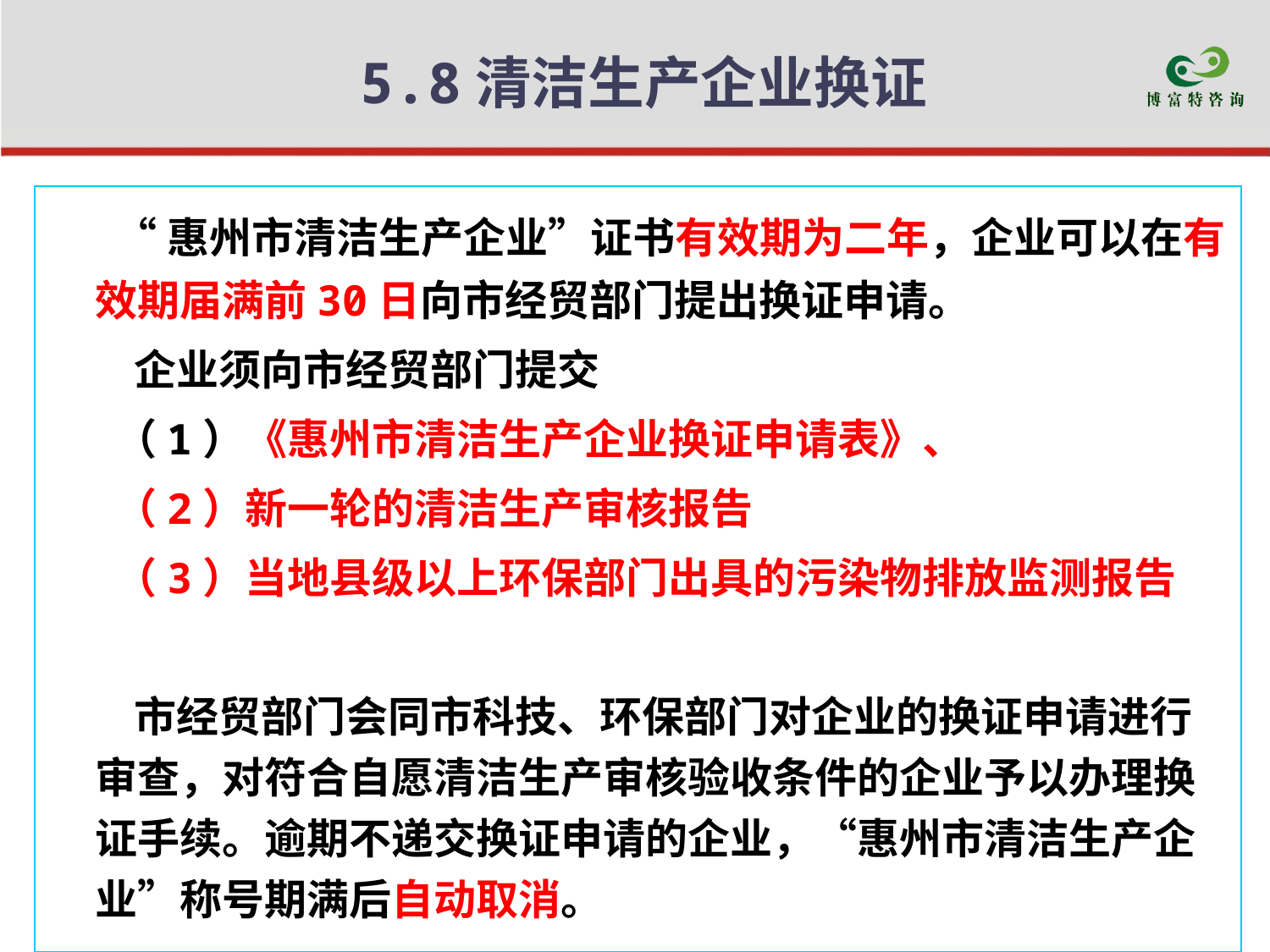

# 5.8清洁生产企业换证
      “惠州市清洁生产企业”证书有效期为二年，企业可以在有效期届满前30日向市经贸部门提出换证申请。
        企业须向市经贸部门提交
      （1）《惠州市清洁生产企业换证申请表》、
      （2）新一轮的清洁生产审核报告
      （3）当地县级以上环保部门出具的污染物排放监测报告

        市经贸部门会同市科技、环保部门对企业的换证申请进行审查，对符合自愿清洁生产审核验收条件的企业予以办理换证手续。逾期不递交换证申请的企业，“惠州市清洁生产企业”称号期满后自动取消。